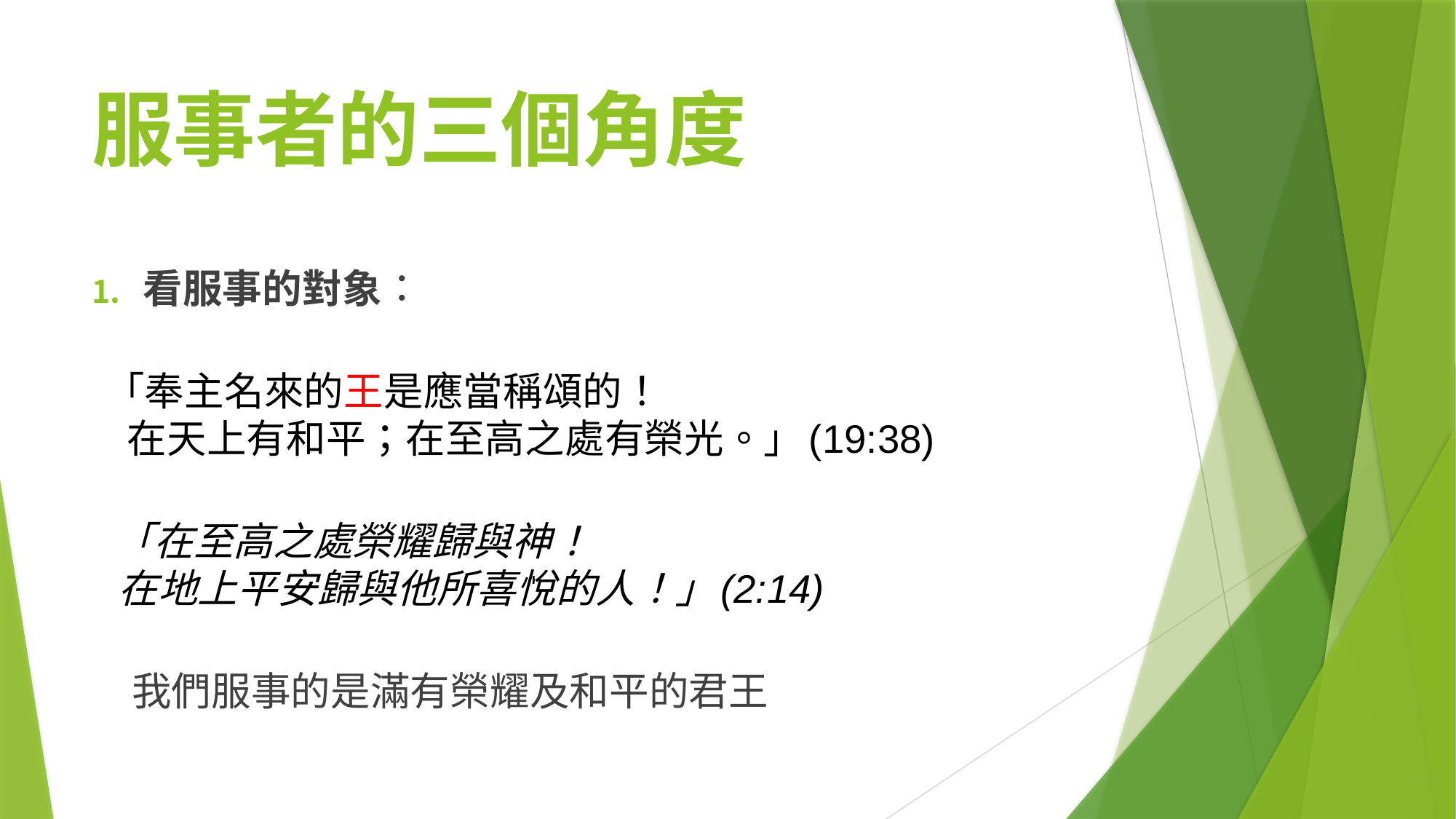

# 服事者的三個角度
看服事的對象：
 「奉主名來的王是應當稱頌的！
    在天上有和平；在至高之處有榮光。」(19:38)
  「在至高之處榮耀歸與神！
   在地上平安歸與他所喜悅的人！」(2:14)
    我們服事的是滿有榮耀及和平的君王